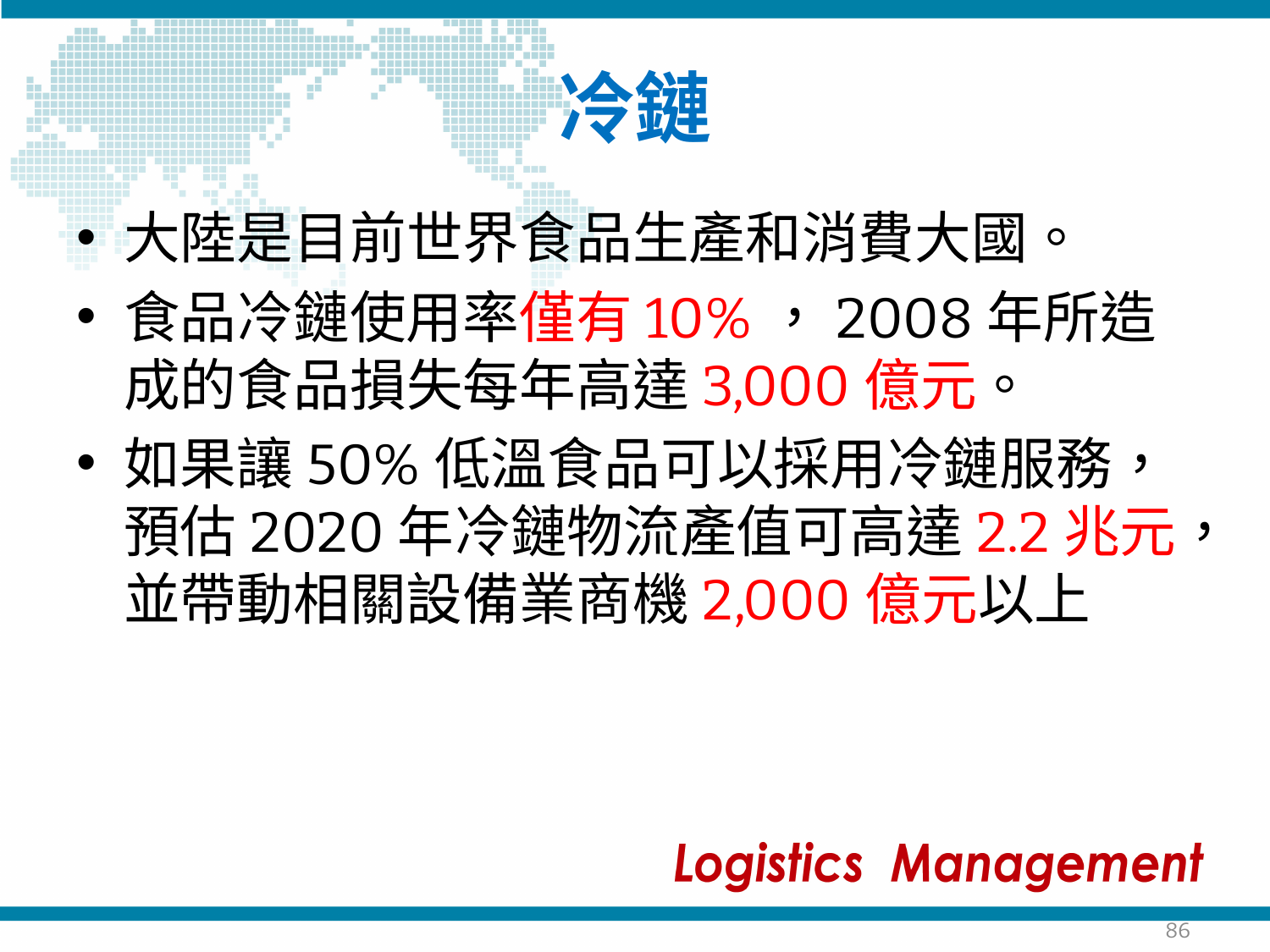

# 冷鏈
大陸是目前世界食品生產和消費大國。
食品冷鏈使用率僅有10%，2008年所造成的食品損失每年高達3,000億元。
如果讓50%低溫食品可以採用冷鏈服務，預估2020年冷鏈物流產值可高達2.2兆元，並帶動相關設備業商機2,000億元以上
86